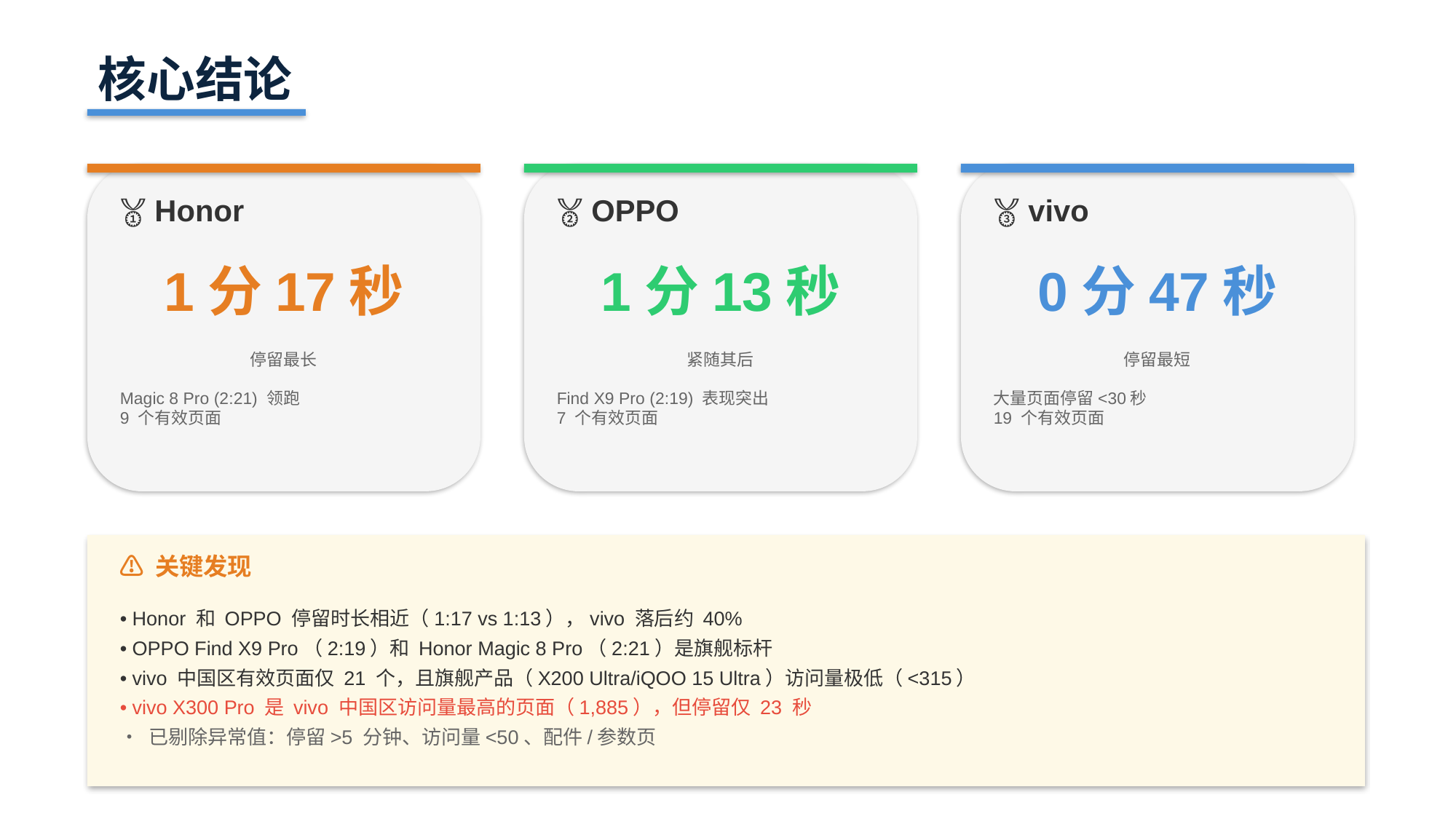

核心结论

🥇 Honor
🥈 OPPO
🥉 vivo
1分17秒
1分13秒
0分47秒
停留最长
紧随其后
停留最短
Magic 8 Pro (2:21) 领跑
9 个有效页面
Find X9 Pro (2:19) 表现突出
7 个有效页面
大量页面停留<30秒
19 个有效页面

⚠️ 关键发现
• Honor 和 OPPO 停留时长相近（1:17 vs 1:13），vivo 落后约 40%
• OPPO Find X9 Pro（2:19）和 Honor Magic 8 Pro（2:21）是旗舰标杆
• vivo 中国区有效页面仅 21 个，且旗舰产品（X200 Ultra/iQOO 15 Ultra）访问量极低（<315）
• vivo X300 Pro 是 vivo 中国区访问量最高的页面（1,885），但停留仅 23 秒
• 已剔除异常值：停留>5 分钟、访问量<50、配件/参数页